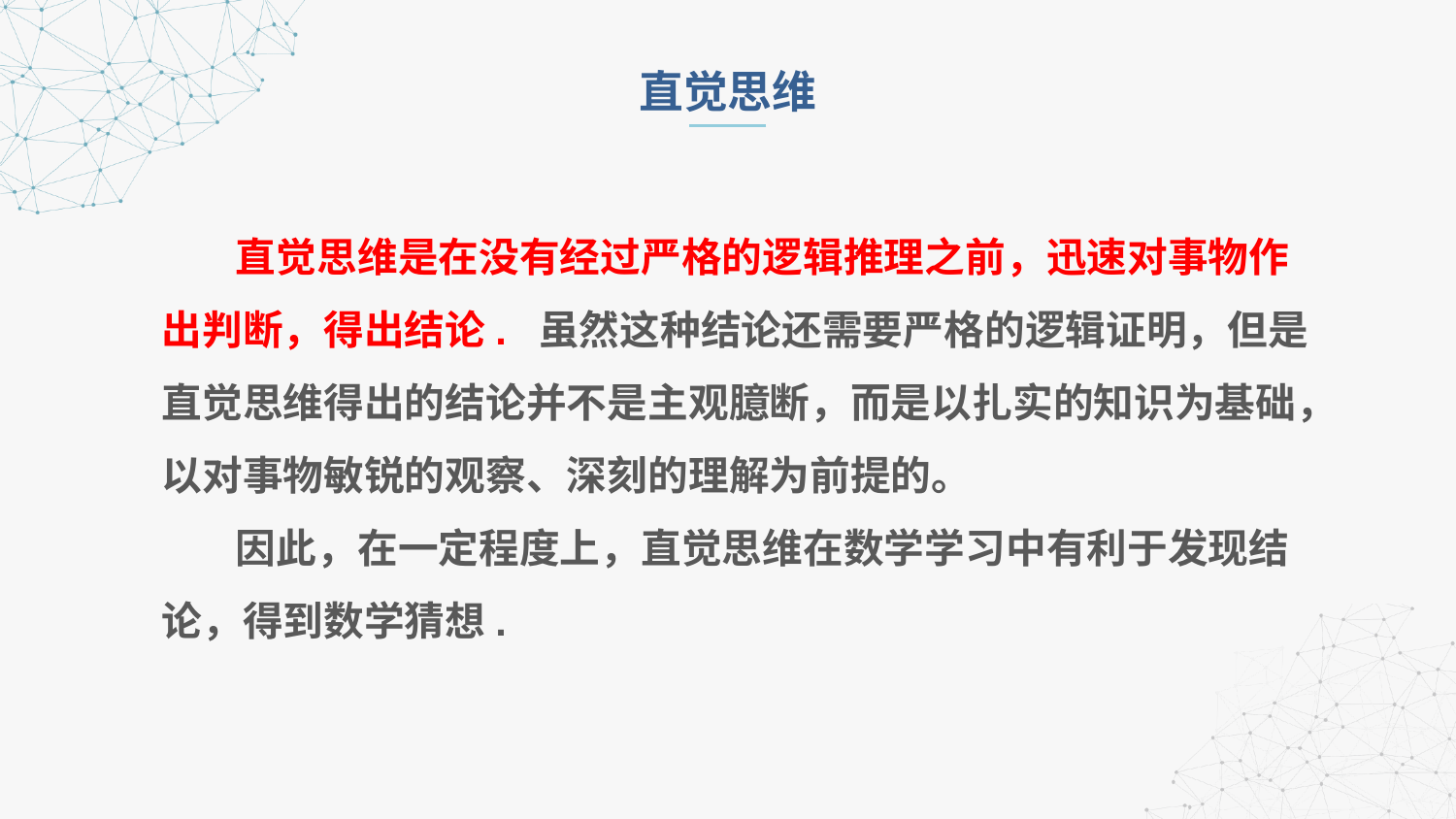

直觉思维
       直觉思维是在没有经过严格的逻辑推理之前，迅速对事物作出判断，得出结论.  虽然这种结论还需要严格的逻辑证明，但是直觉思维得出的结论并不是主观臆断，而是以扎实的知识为基础，以对事物敏锐的观察、深刻的理解为前提的。
       因此，在一定程度上，直觉思维在数学学习中有利于发现结论，得到数学猜想.